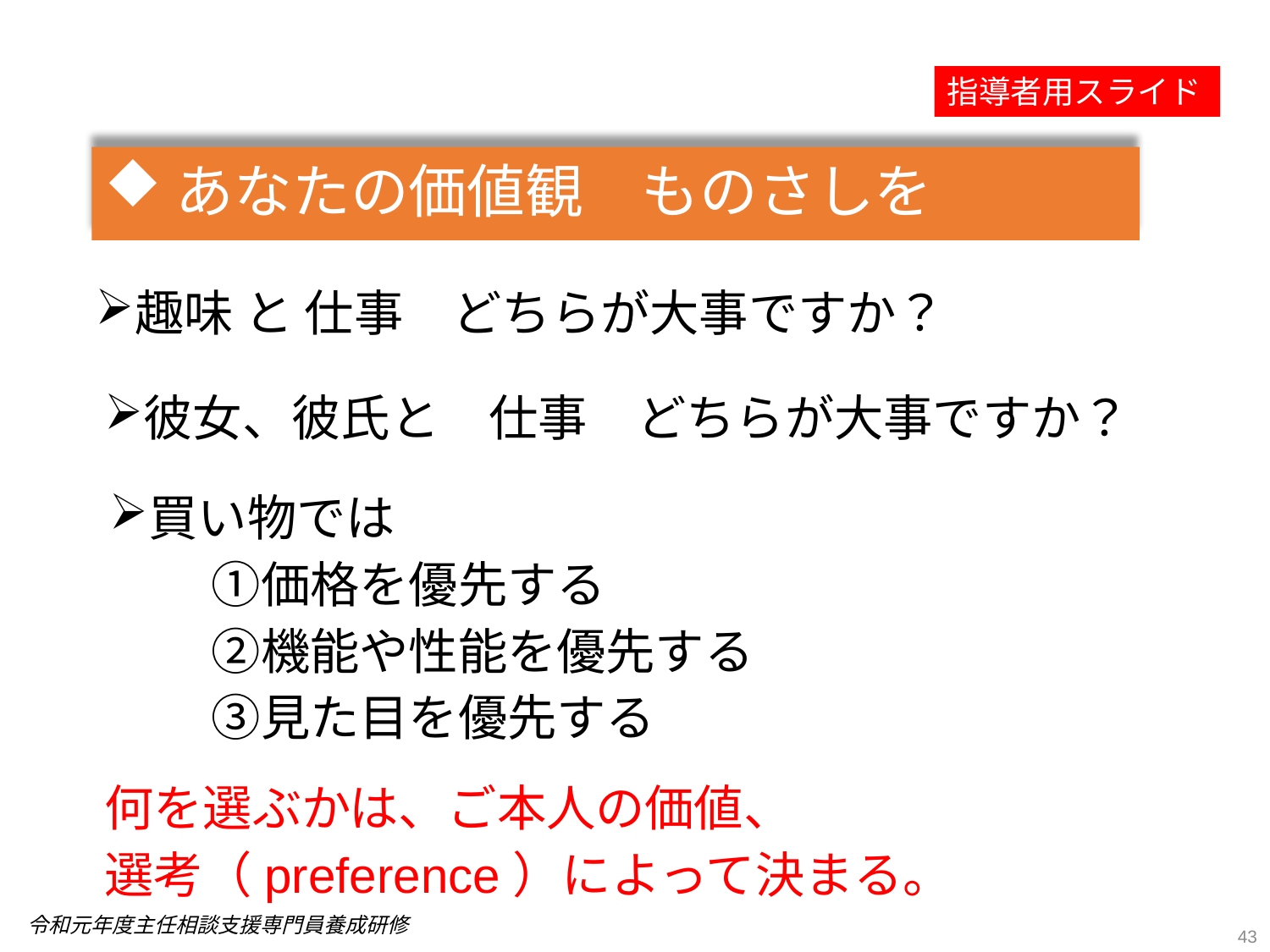

指導者用スライド
# あなたの価値観　ものさしを
趣味 と 仕事　どちらが大事ですか？

彼女、彼氏と　仕事　どちらが大事ですか？
買い物では
価格を優先する
機能や性能を優先する
見た目を優先する

何を選ぶかは、ご本人の価値、
選考（preference）によって決まる。
43